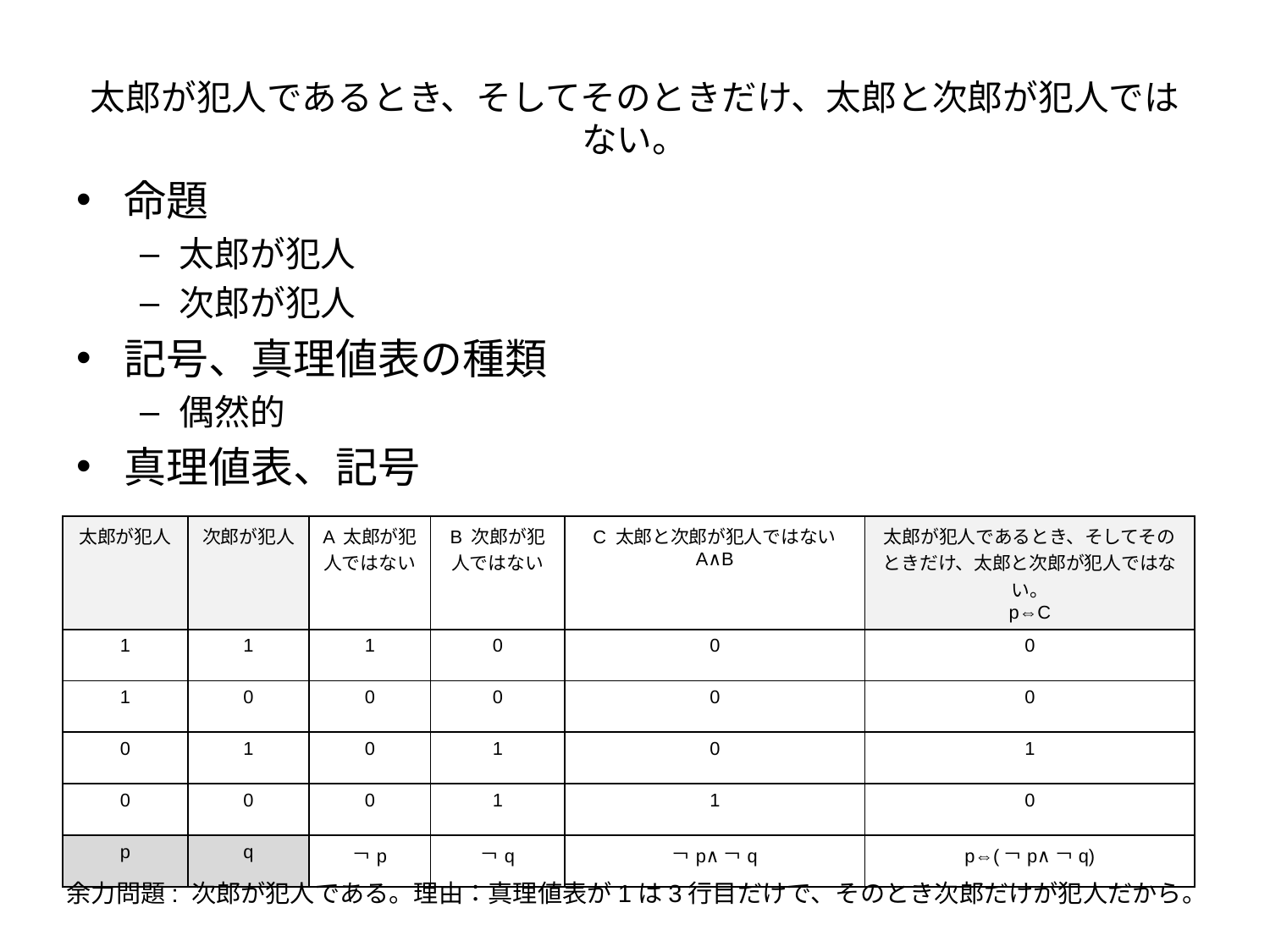

# 太郎が犯人であるとき、そしてそのときだけ、太郎と次郎が犯人ではない。
命題
太郎が犯人
次郎が犯人
記号、真理値表の種類
偶然的
真理値表、記号
| 太郎が犯人 | 次郎が犯人 | A 太郎が犯人ではない | B 次郎が犯人ではない | C 太郎と次郎が犯人ではない A∧B | 太郎が犯人であるとき、そしてそのときだけ、太郎と次郎が犯人ではない。 p⇔C |
| --- | --- | --- | --- | --- | --- |
| 1 | 1 | 1 | 0 | 0 | 0 |
| 1 | 0 | 0 | 0 | 0 | 0 |
| 0 | 1 | 0 | 1 | 0 | 1 |
| 0 | 0 | 0 | 1 | 1 | 0 |
| p | q | ￢p | ￢q | ￢p∧￢q | p⇔(￢p∧￢q) |
余力問題: 次郎が犯人である。理由：真理値表が1は3行目だけで、そのとき次郎だけが犯人だから。